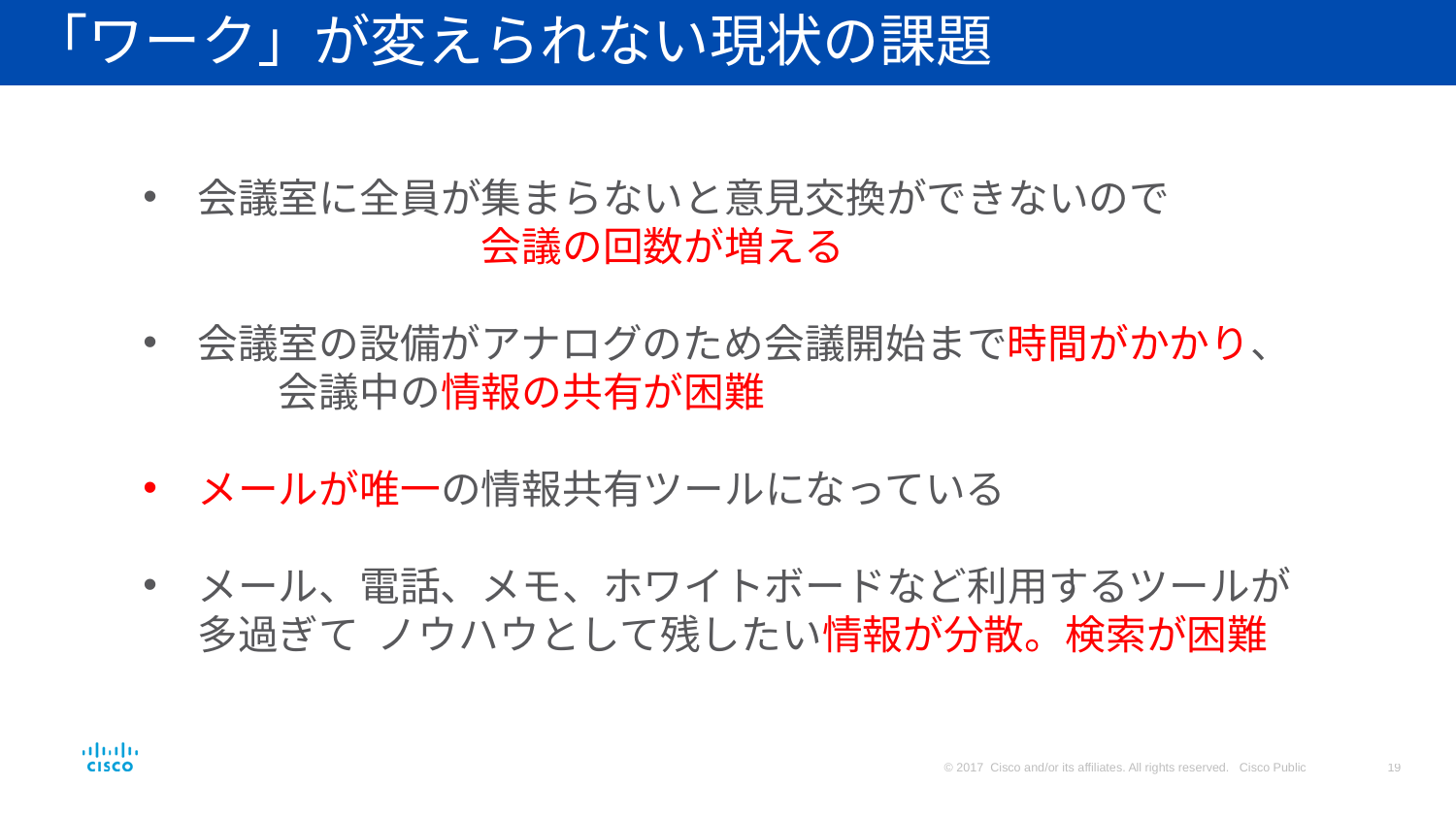

# 「ワーク」が変えられない現状の課題

会議室に全員が集まらないと意見交換ができないので　　　　　　　　　　会議の回数が増える

会議室の設備がアナログのため会議開始まで時間がかかり、　　会議中の情報の共有が困難

メールが唯一の情報共有ツールになっている

メール、電話、メモ、ホワイトボードなど利用するツールが多過ぎて  ノウハウとして残したい情報が分散。検索が困難